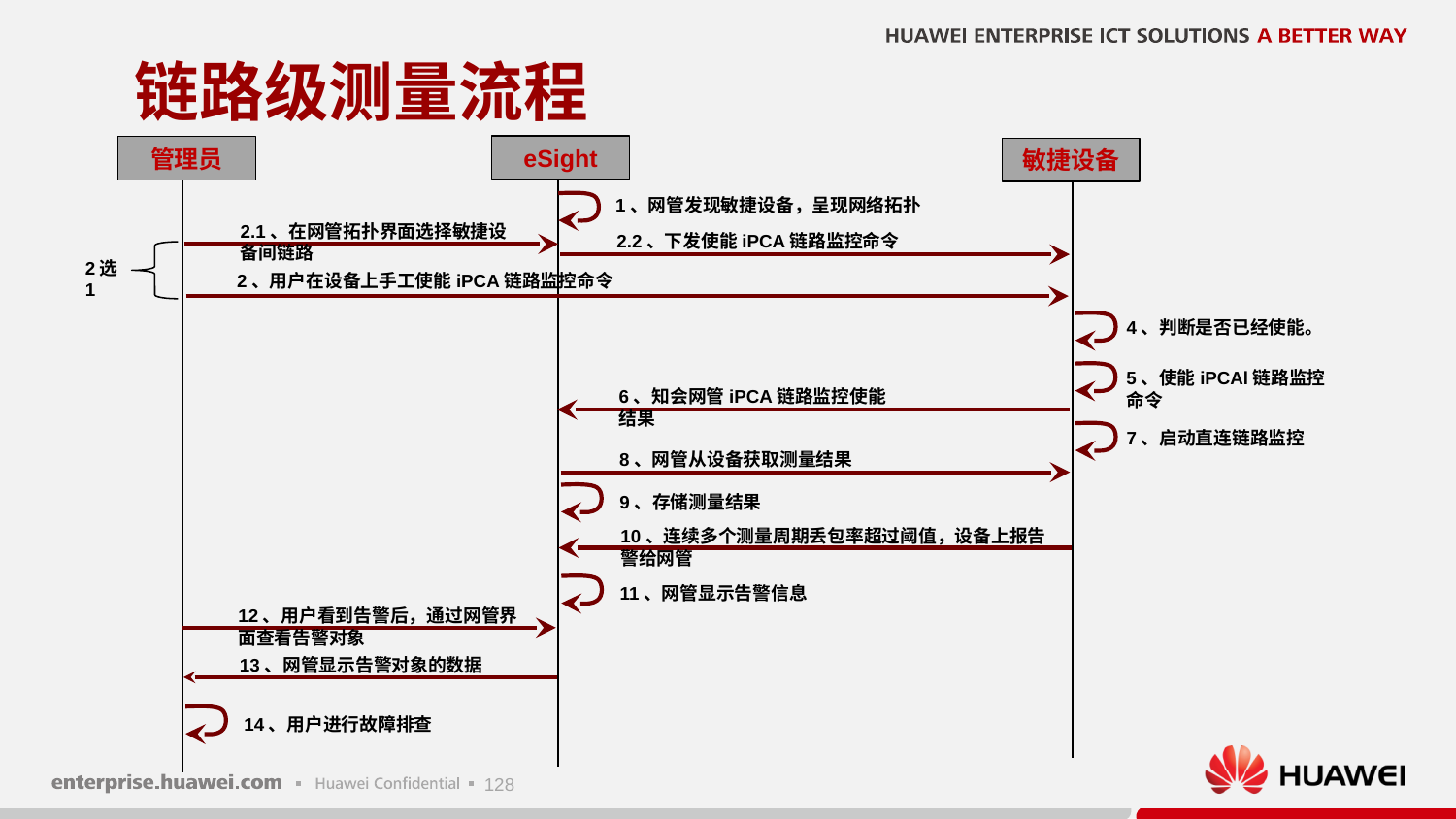

# 链路级测量流程
eSight
管理员
敏捷设备
1、网管发现敏捷设备，呈现网络拓扑

2.1、在网管拓扑界面选择敏捷设备间链路
2.2、下发使能iPCA链路监控命令

2选1
2、用户在设备上手工使能iPCA链路监控命令
4、判断是否已经使能。

5、使能iPCAl链路监控命令

6、知会网管iPCA链路监控使能结果
7、启动直连链路监控

8、网管从设备获取测量结果

9、存储测量结果
10、连续多个测量周期丢包率超过阈值，设备上报告警给网管

11、网管显示告警信息
12、用户看到告警后，通过网管界面查看告警对象
13、网管显示告警对象的数据

14、用户进行故障排查